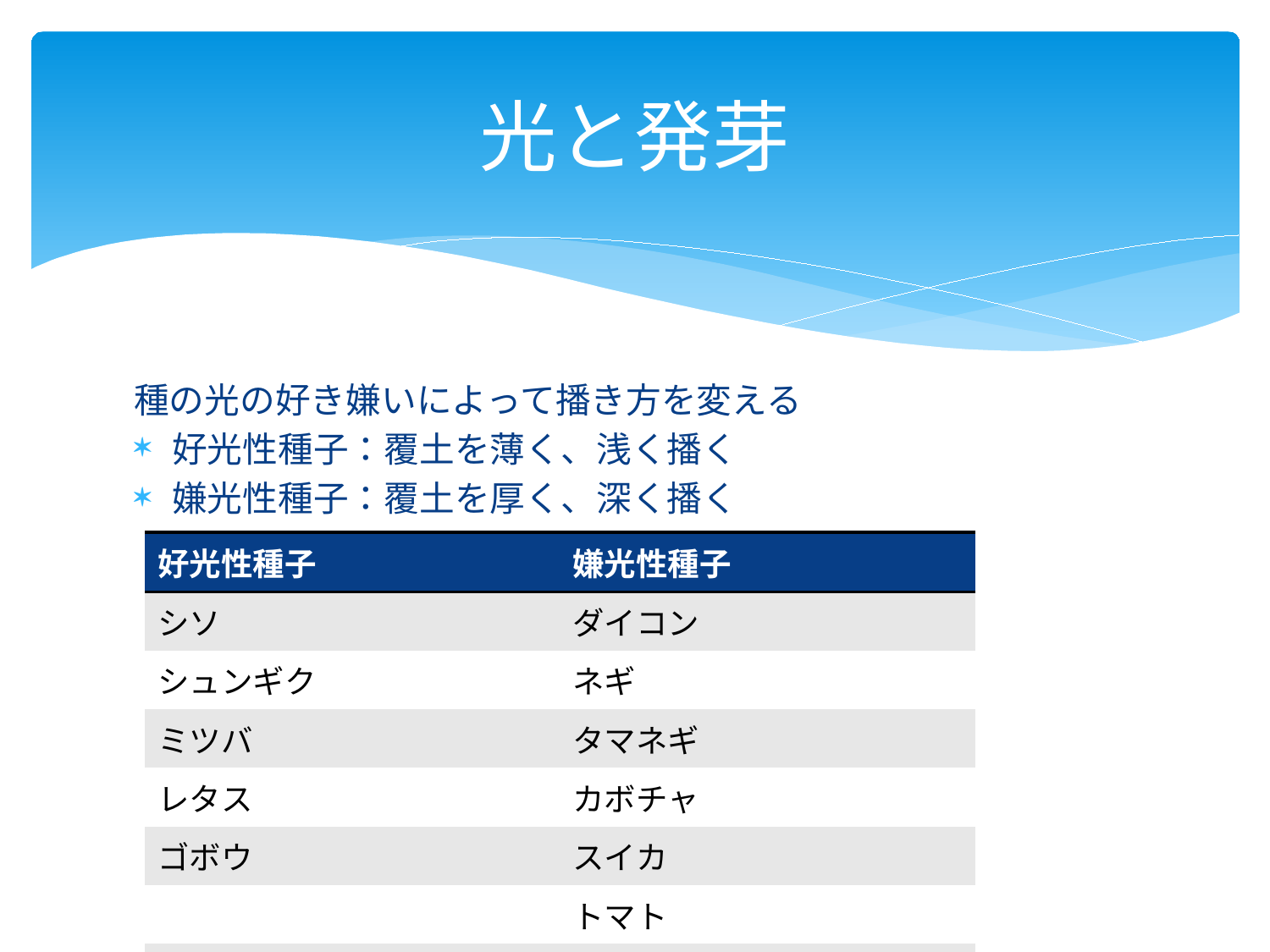

# 光と発芽
種の光の好き嫌いによって播き方を変える
好光性種子：覆土を薄く、浅く播く
嫌光性種子：覆土を厚く、深く播く

| 好光性種子 | 嫌光性種子 |
| --- | --- |
| シソ | ダイコン |
| シュンギク | ネギ |
| ミツバ | タマネギ |
| レタス | カボチャ |
| ゴボウ | スイカ |
|  | トマト |
|  | ナス |